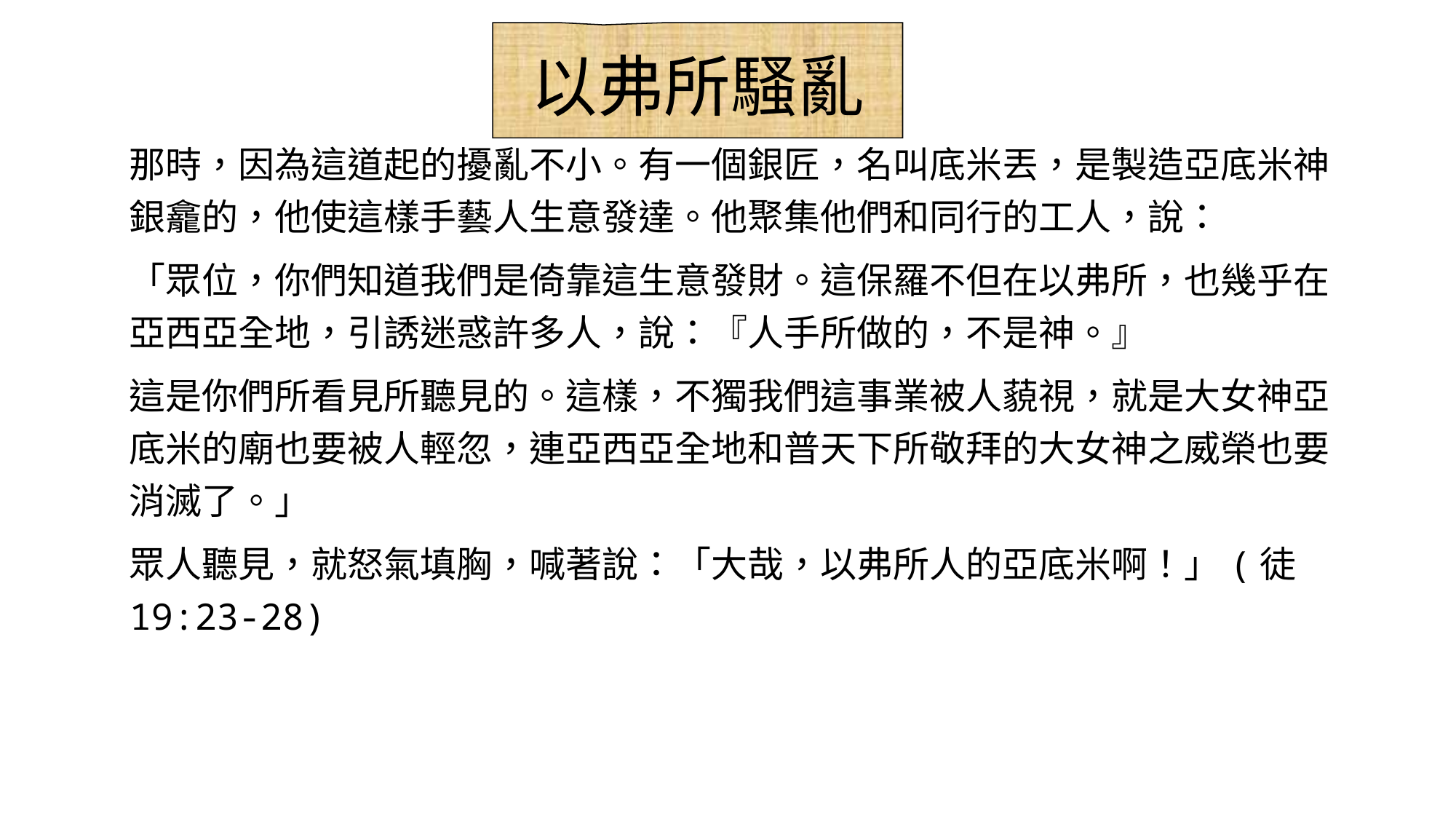

以弗所騷亂

那時，因為這道起的擾亂不小。有一個銀匠，名叫底米丟，是製造亞底米神銀龕的，他使這樣手藝人生意發達。他聚集他們和同行的工人，說：
「眾位，你們知道我們是倚靠這生意發財。這保羅不但在以弗所，也幾乎在亞西亞全地，引誘迷惑許多人，說：『人手所做的，不是神。』
這是你們所看見所聽見的。這樣，不獨我們這事業被人藐視，就是大女神亞底米的廟也要被人輕忽，連亞西亞全地和普天下所敬拜的大女神之威榮也要消滅了。」
眾人聽見，就怒氣填胸，喊著說：「大哉，以弗所人的亞底米啊！」(徒19:23-28)